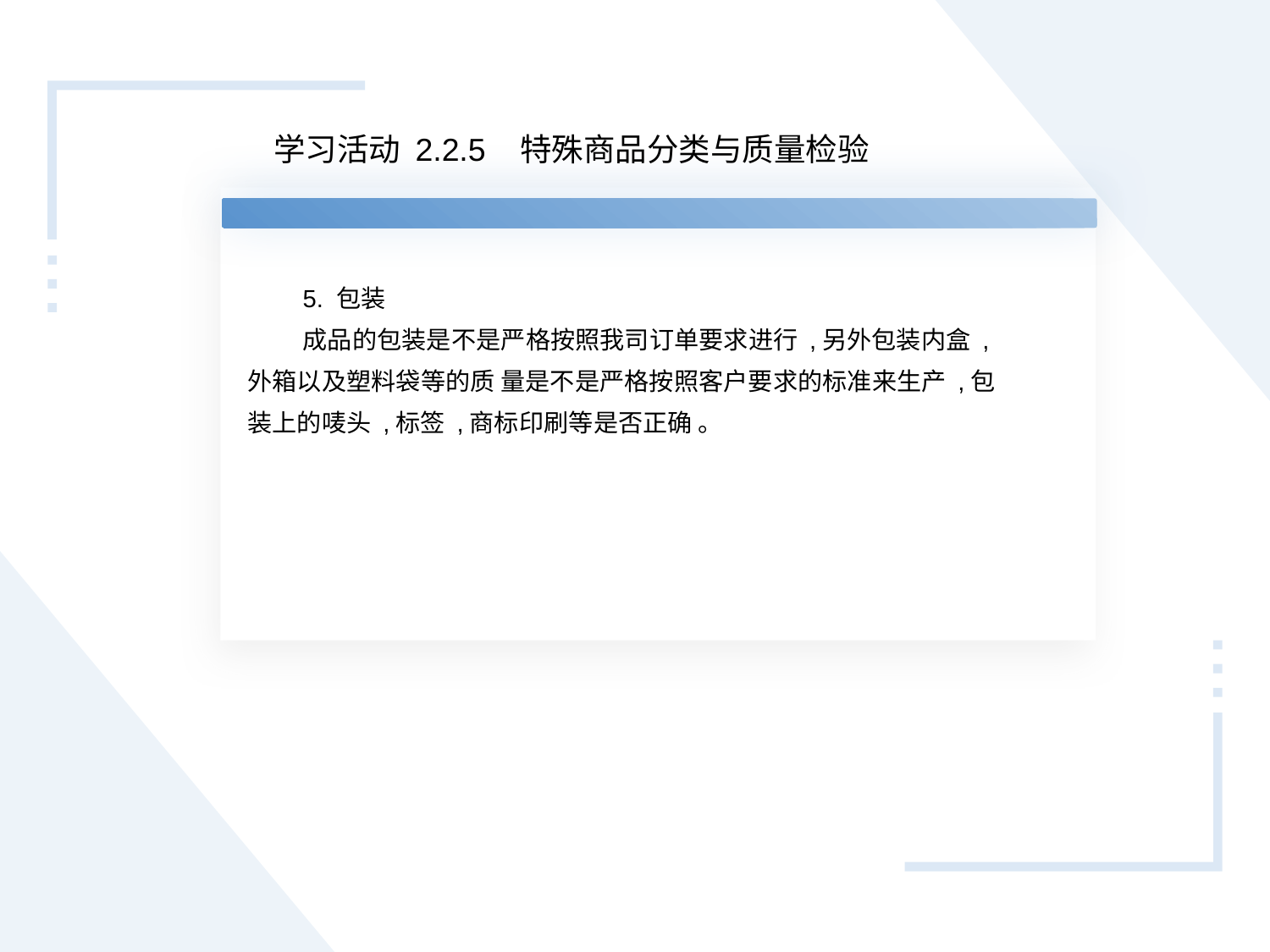

学习活动 2.2.5   特殊商品分类与质量检验
一、特殊商品分类
这里的特殊商品指两类商品,一类是非常温保管需要低温冷藏的生鲜类商品 ;另一类是 日常生活中应用较少的五金类商品 。
二、生鲜类
(一) 生鲜品的分类
生鲜品是指需要低温冷藏(冻藏)的食品 。
(二) 生鲜品的质量要求

5. 包装
成品的包装是不是严格按照我司订单要求进行 ,另外包装内盒 ,外箱以及塑料袋等的质 量是不是严格按照客户要求的标准来生产 ,包装上的唛头 ,标签 ,商标印刷等是否正确 。